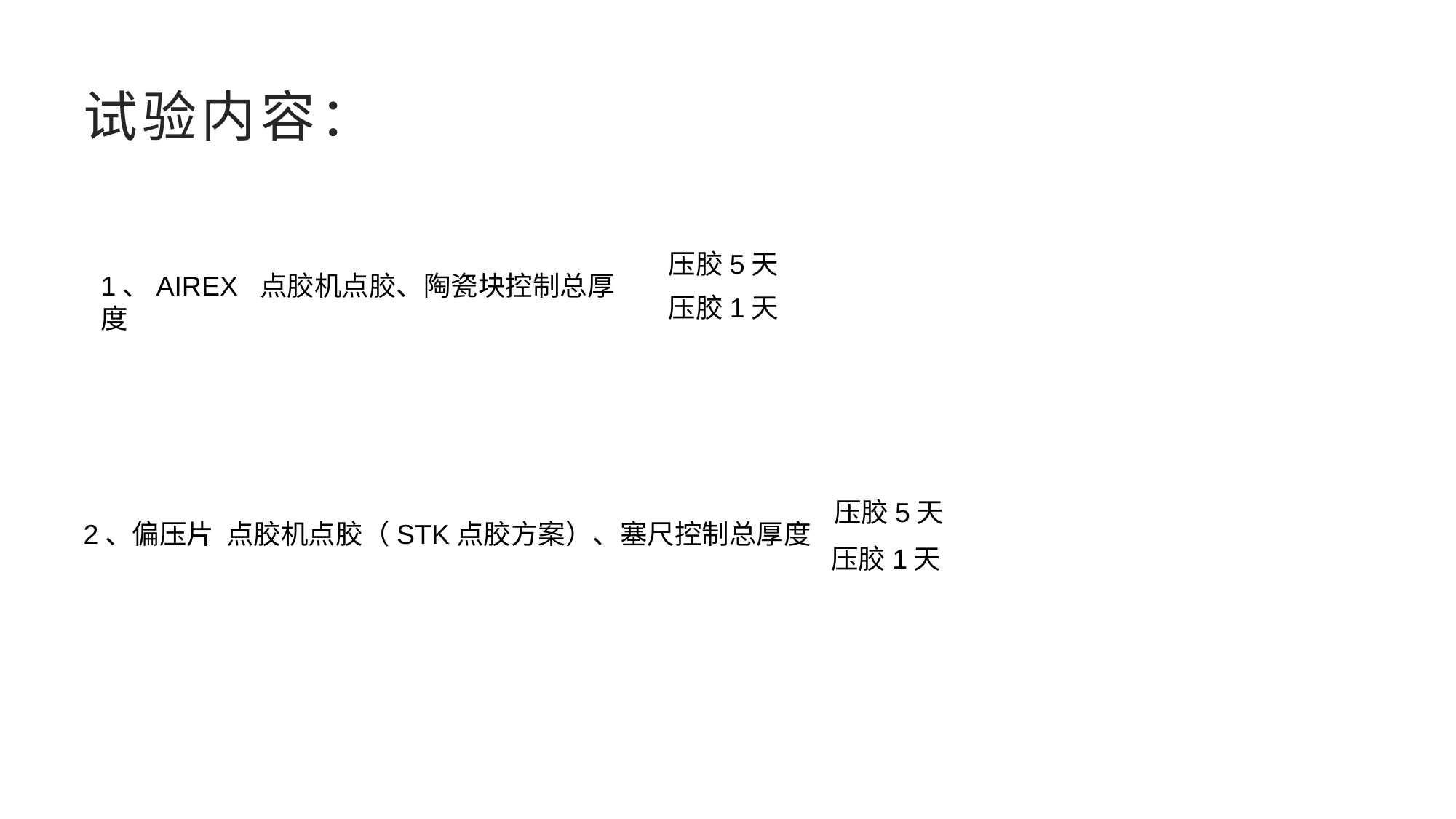

# 试验内容：
压胶5天
1、AIREX  点胶机点胶、陶瓷块控制总厚度
压胶1天
压胶5天
2、偏压片  点胶机点胶（STK点胶方案）、塞尺控制总厚度
压胶1天